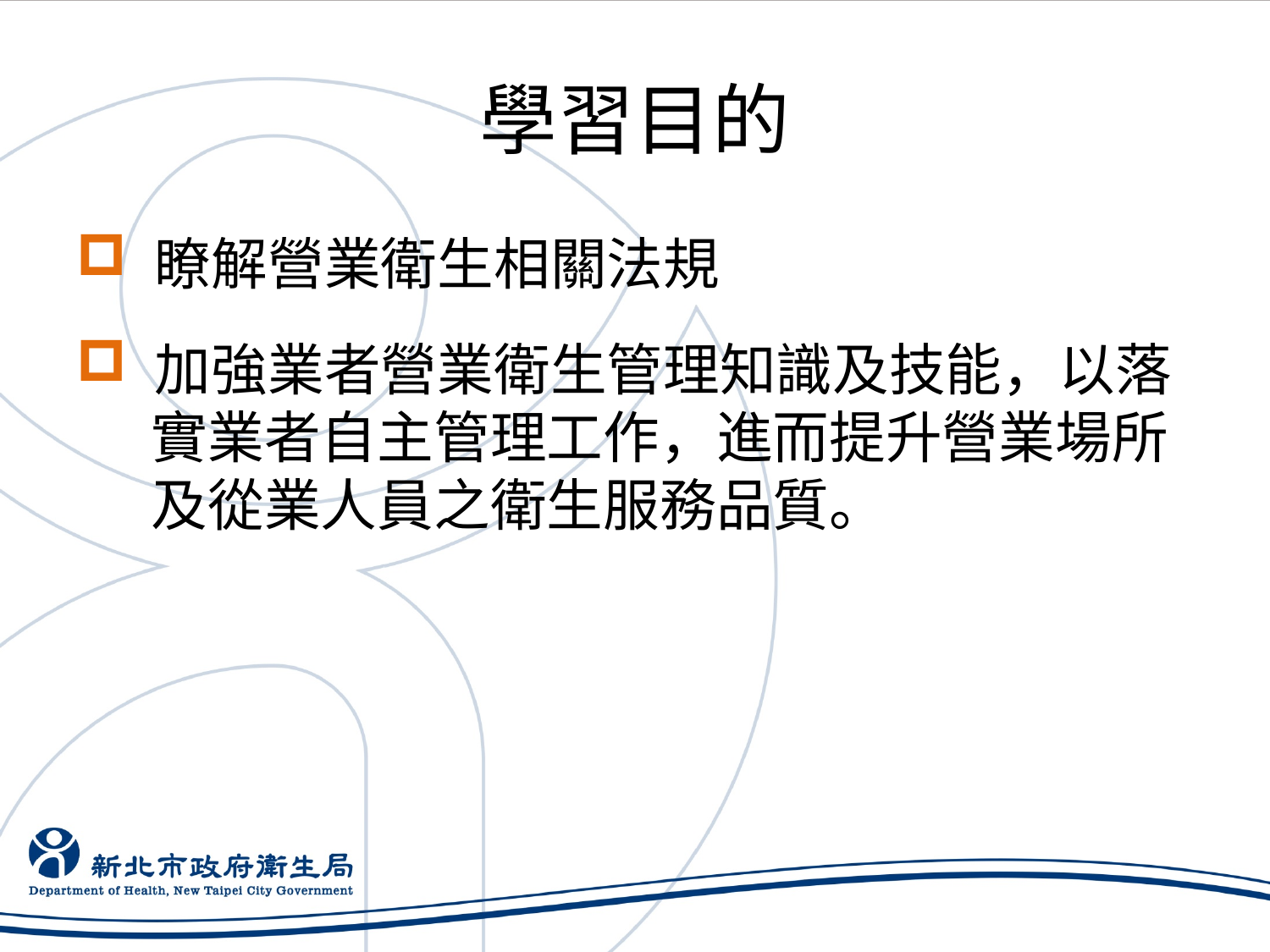

學習目的
 瞭解營業衛生相關法規

 加強業者營業衛生管理知識及技能，以落
實業者自主管理工作，進而提升營業場所及從業人員之衛生服務品質。